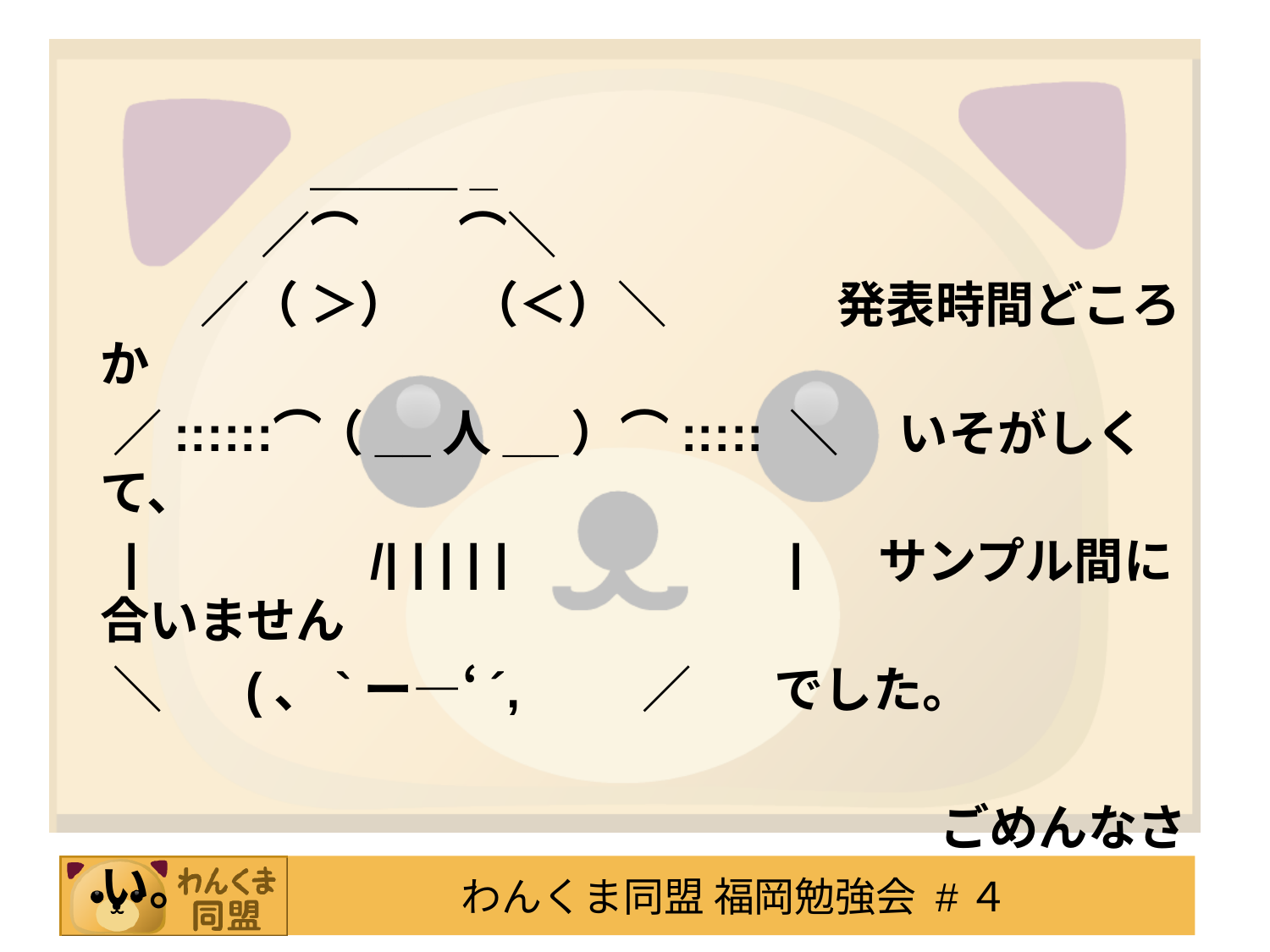

＿＿＿_
　 　　　／⌒　　⌒＼
　　　／（ ＞） 　（＜）＼　　　  発表時間どころか
　 ／::::::⌒（__人__）⌒::::: ＼ 　いそがしくて、
　 |　 　　　/| | | | |　　 　　　| 　サンプル間に合いません
　 ＼ 　 (、`ー―‘´,　　 ／　   でした。

　　　　　　　　　　　　　　　　　　ごめんなさい。